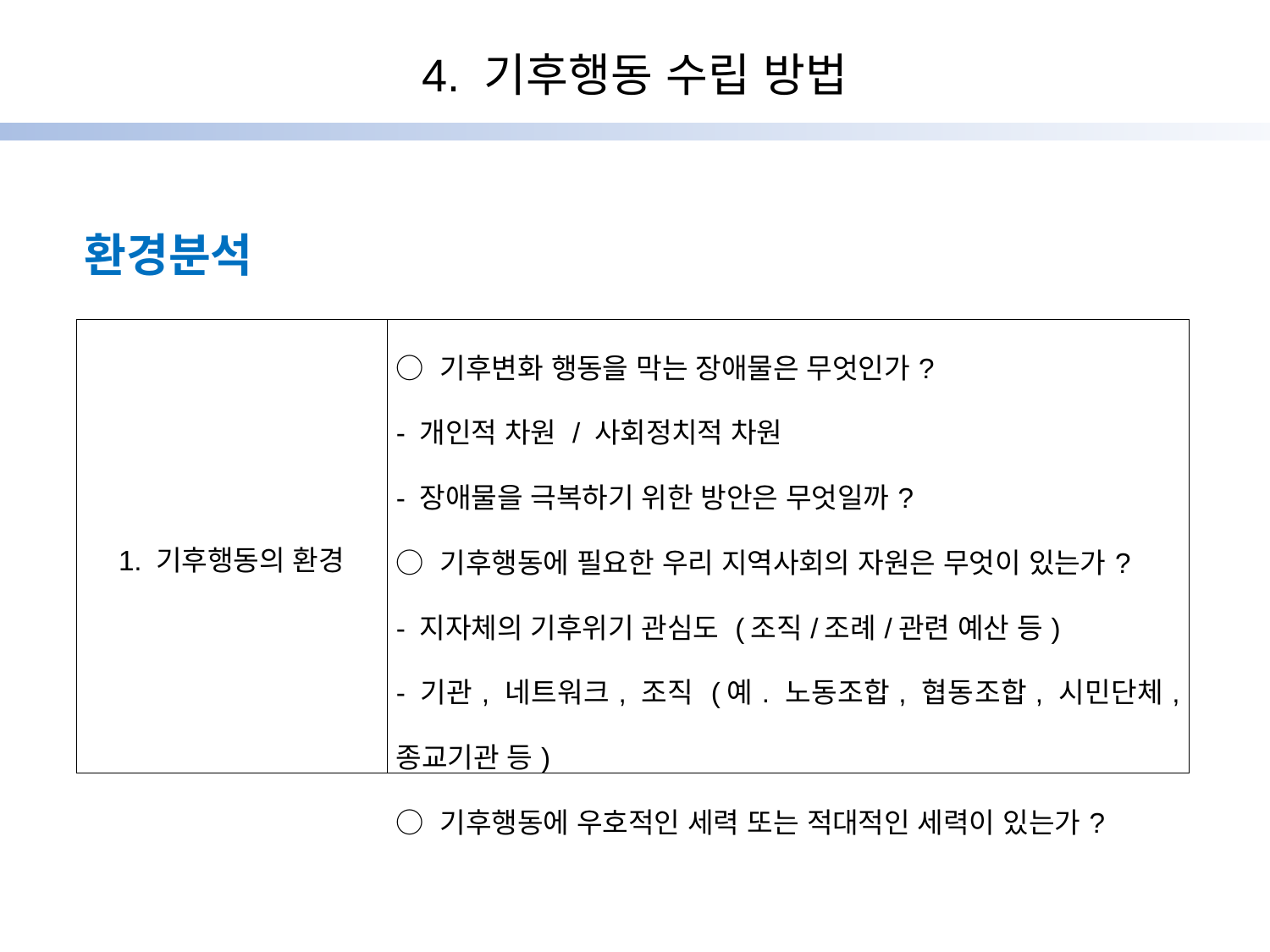

4. 기후행동 수립 방법

환경분석
| 1. 기후행동의 환경 | ○ 기후변화 행동을 막는 장애물은 무엇인가? - 개인적 차원 / 사회정치적 차원 - 장애물을 극복하기 위한 방안은 무엇일까? ○ 기후행동에 필요한 우리 지역사회의 자원은 무엇이 있는가? - 지자체의 기후위기 관심도 (조직/조례/관련 예산 등) - 기관, 네트워크, 조직 (예. 노동조합, 협동조합, 시민단체, 종교기관 등) ○ 기후행동에 우호적인 세력 또는 적대적인 세력이 있는가? |
| --- | --- |
1990
1995
2000
2005
2010
2013